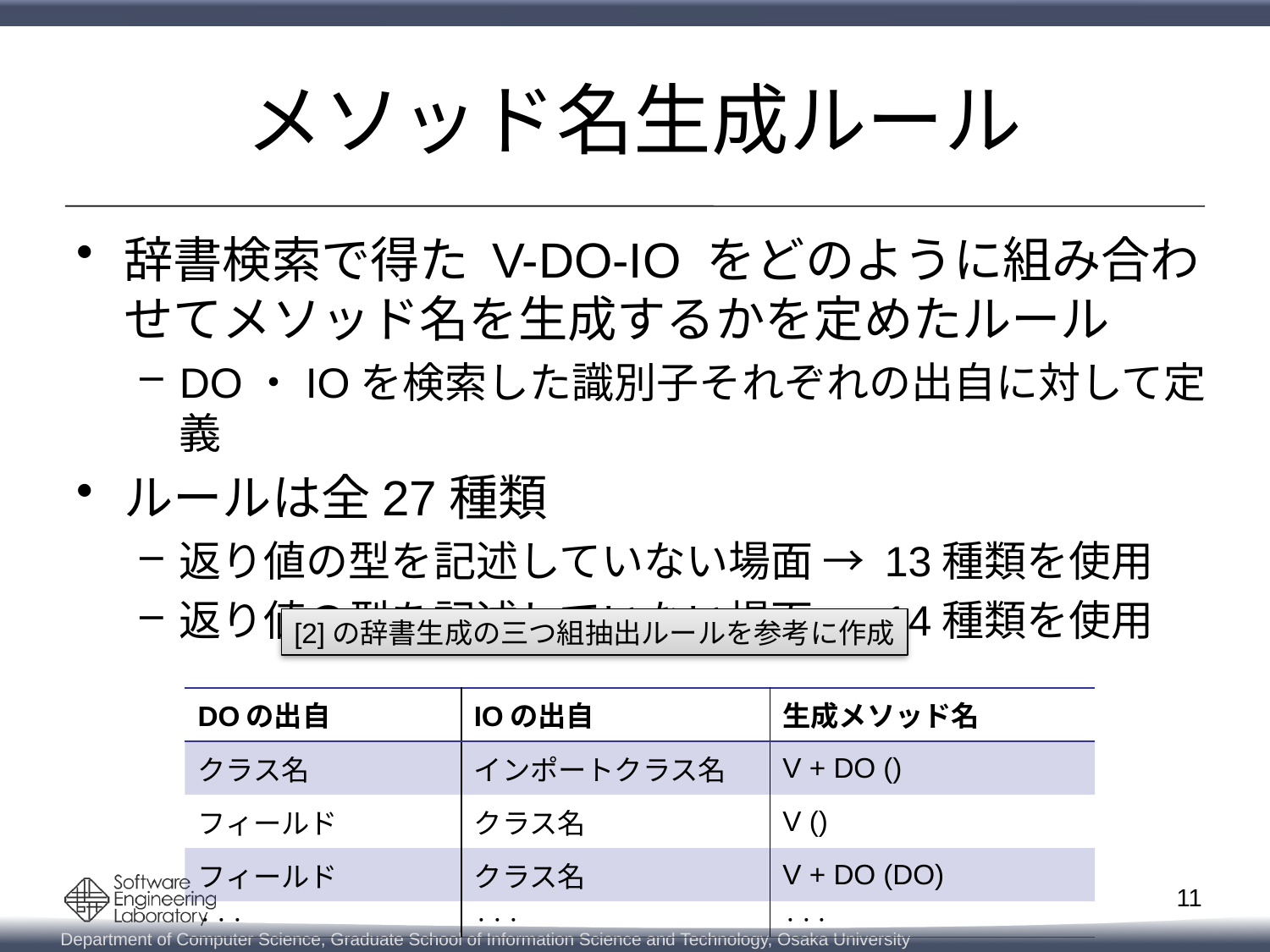

# メソッド名生成ルール
辞書検索で得た V-DO-IO をどのように組み合わせてメソッド名を生成するかを定めたルール
DO・IOを検索した識別子それぞれの出自に対して定義
ルールは全27種類
返り値の型を記述していない場面 → 13種類を使用
返り値の型を記述していない場面 → 14種類を使用
[2]の辞書生成の三つ組抽出ルールを参考に作成
| DOの出自 | IOの出自 | 生成メソッド名 |
| --- | --- | --- |
| クラス名 | インポートクラス名 | V + DO () |
| フィールド | クラス名 | V () |
| フィールド | クラス名 | V + DO (DO) |
| ・・・ | ・・・ | ・・・ |
11